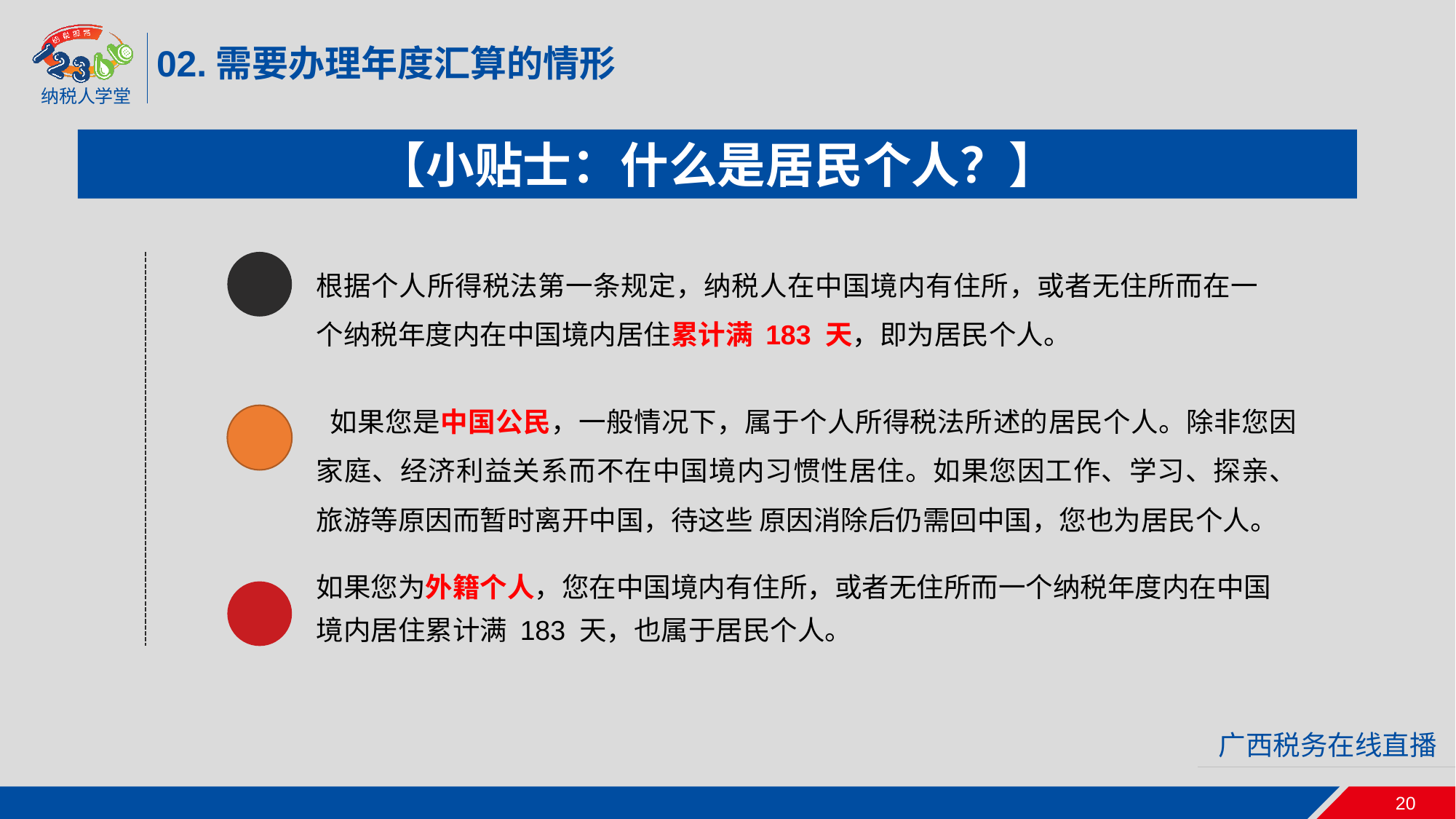

02.需要办理年度汇算的情形
【小贴士：什么是居民个人？】

根据个人所得税法第一条规定，纳税人在中国境内有住所，或者无住所而在一个纳税年度内在中国境内居住累计满 183 天，即为居民个人。
 如果您是中国公民，一般情况下，属于个人所得税法所述的居民个人。除非您因家庭、经济利益关系而不在中国境内习惯性居住。如果您因工作、学习、探亲、旅游等原因而暂时离开中国，待这些 原因消除后仍需回中国，您也为居民个人。

如果您为外籍个人，您在中国境内有住所，或者无住所而一个纳税年度内在中国境内居住累计满 183 天，也属于居民个人。